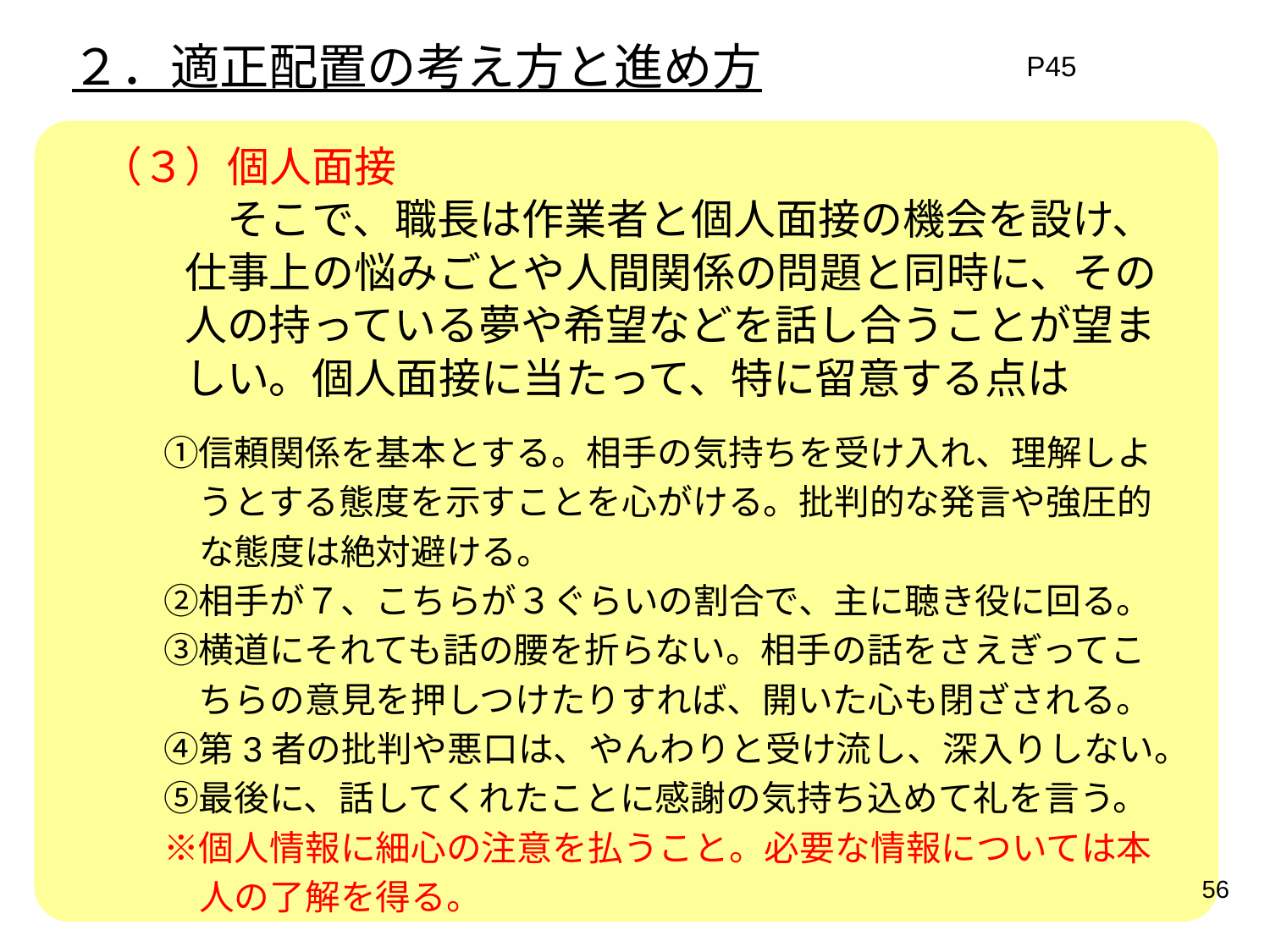

２．適正配置の考え方と進め方
P45
　（３）個人面接
　　　　そこで、職長は作業者と個人面接の機会を設け、
　　　仕事上の悩みごとや人間関係の問題と同時に、その
　　　人の持っている夢や希望などを話し合うことが望ま
　　　しい。個人面接に当たって、特に留意する点は
　　　①信頼関係を基本とする。相手の気持ちを受け入れ、理解しよ
　　　　うとする態度を示すことを心がける。批判的な発言や強圧的
　　　　な態度は絶対避ける。
　　　②相手が７、こちらが３ぐらいの割合で、主に聴き役に回る。
　　　③横道にそれても話の腰を折らない。相手の話をさえぎってこ
　　　　ちらの意見を押しつけたりすれば、開いた心も閉ざされる。
　　　④第3者の批判や悪口は、やんわりと受け流し、深入りしない。
　　　⑤最後に、話してくれたことに感謝の気持ち込めて礼を言う。
　　　※個人情報に細心の注意を払うこと。必要な情報については本
　　　　人の了解を得る。

56